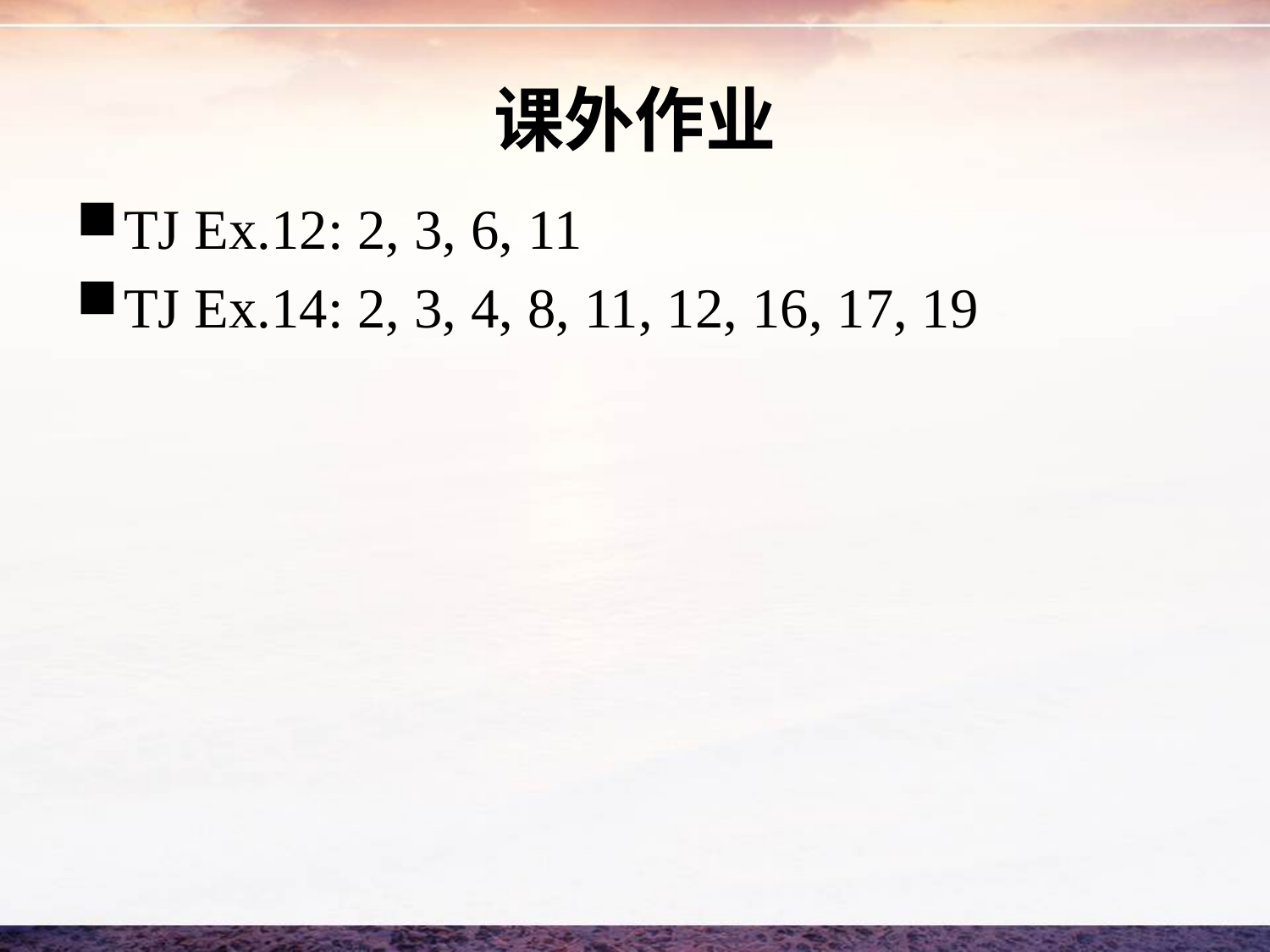

# 课外作业
TJ Ex.12: 2, 3, 6, 11
TJ Ex.14: 2, 3, 4, 8, 11, 12, 16, 17, 19